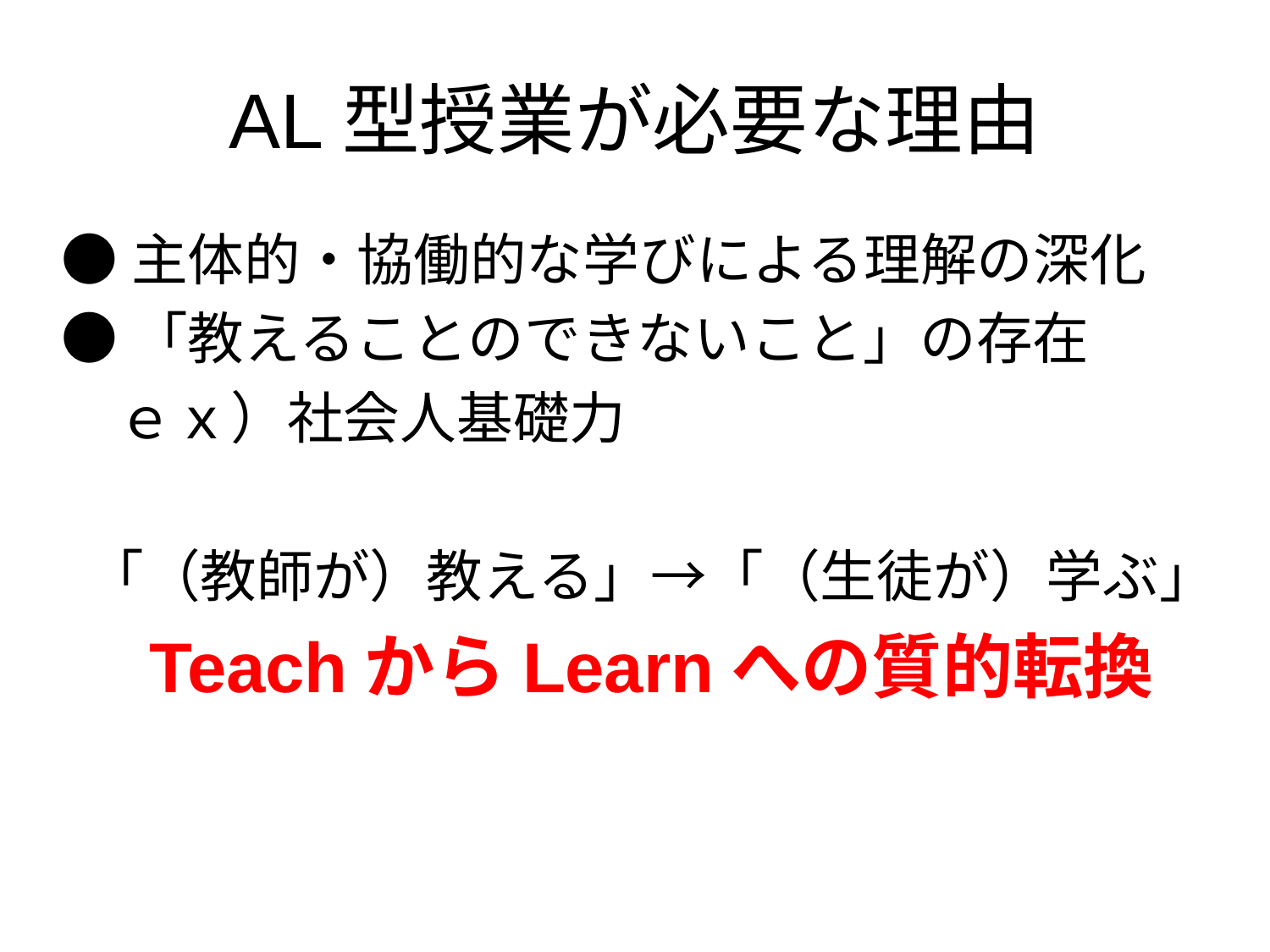

# AL型授業が必要な理由
●主体的・協働的な学びによる理解の深化
●「教えることのできないこと」の存在
　ｅｘ）社会人基礎力

「（教師が）教える」→「（生徒が）学ぶ」
TeachからLearnへの質的転換